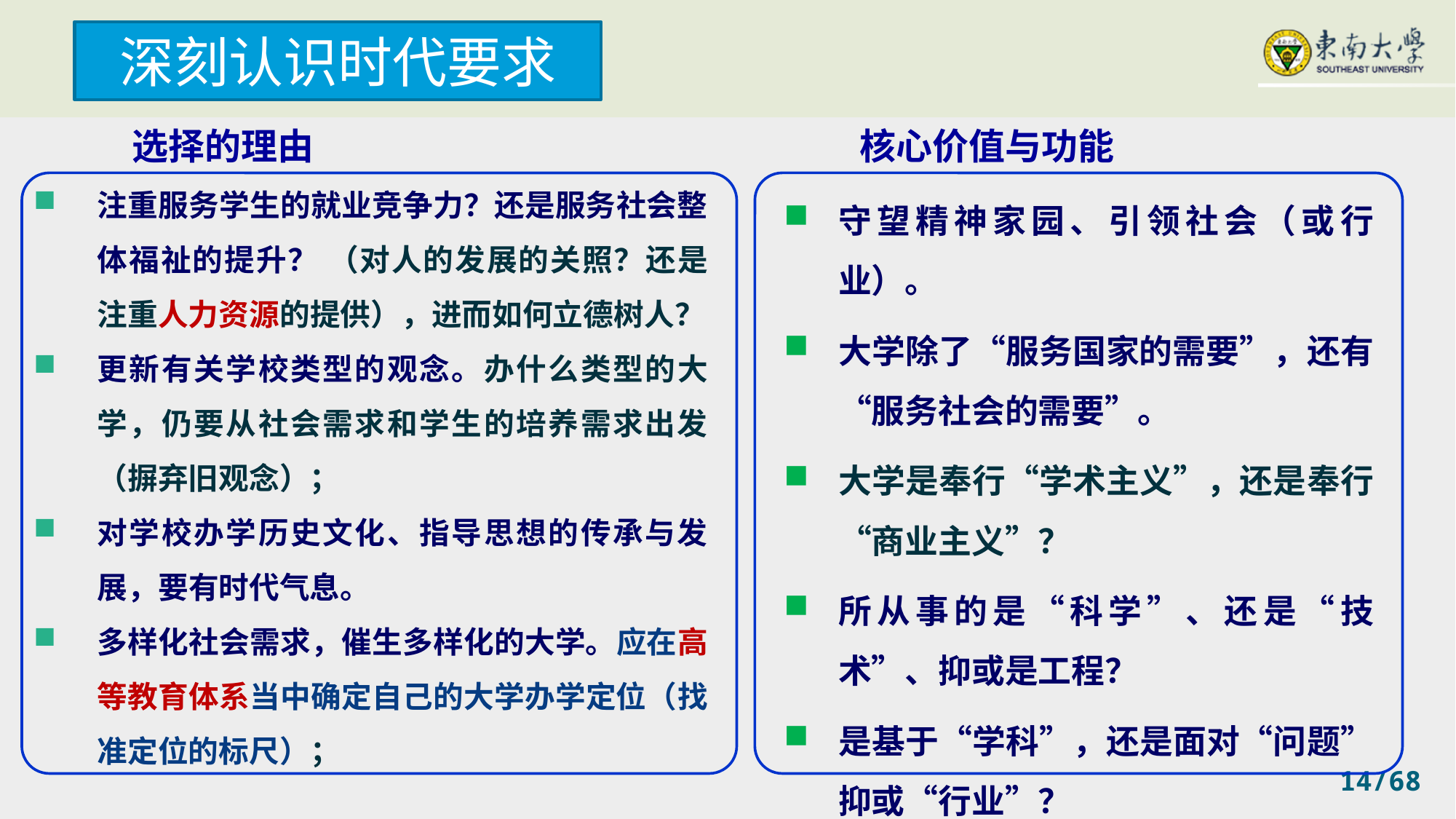

深刻认识时代要求
选择的理由
核心价值与功能
注重服务学生的就业竞争力？还是服务社会整体福祉的提升？ （对人的发展的关照？还是注重人力资源的提供），进而如何立德树人？
更新有关学校类型的观念。办什么类型的大学，仍要从社会需求和学生的培养需求出发（摒弃旧观念）；
对学校办学历史文化、指导思想的传承与发展，要有时代气息。
多样化社会需求，催生多样化的大学。应在高等教育体系当中确定自己的大学办学定位（找准定位的标尺）；

守望精神家园、引领社会（或行业）。
大学除了“服务国家的需要”，还有“服务社会的需要”。
大学是奉行“学术主义”，还是奉行“商业主义”？
所从事的是“科学”、还是“技术”、抑或是工程？
是基于“学科”，还是面对“问题”抑或“行业”？